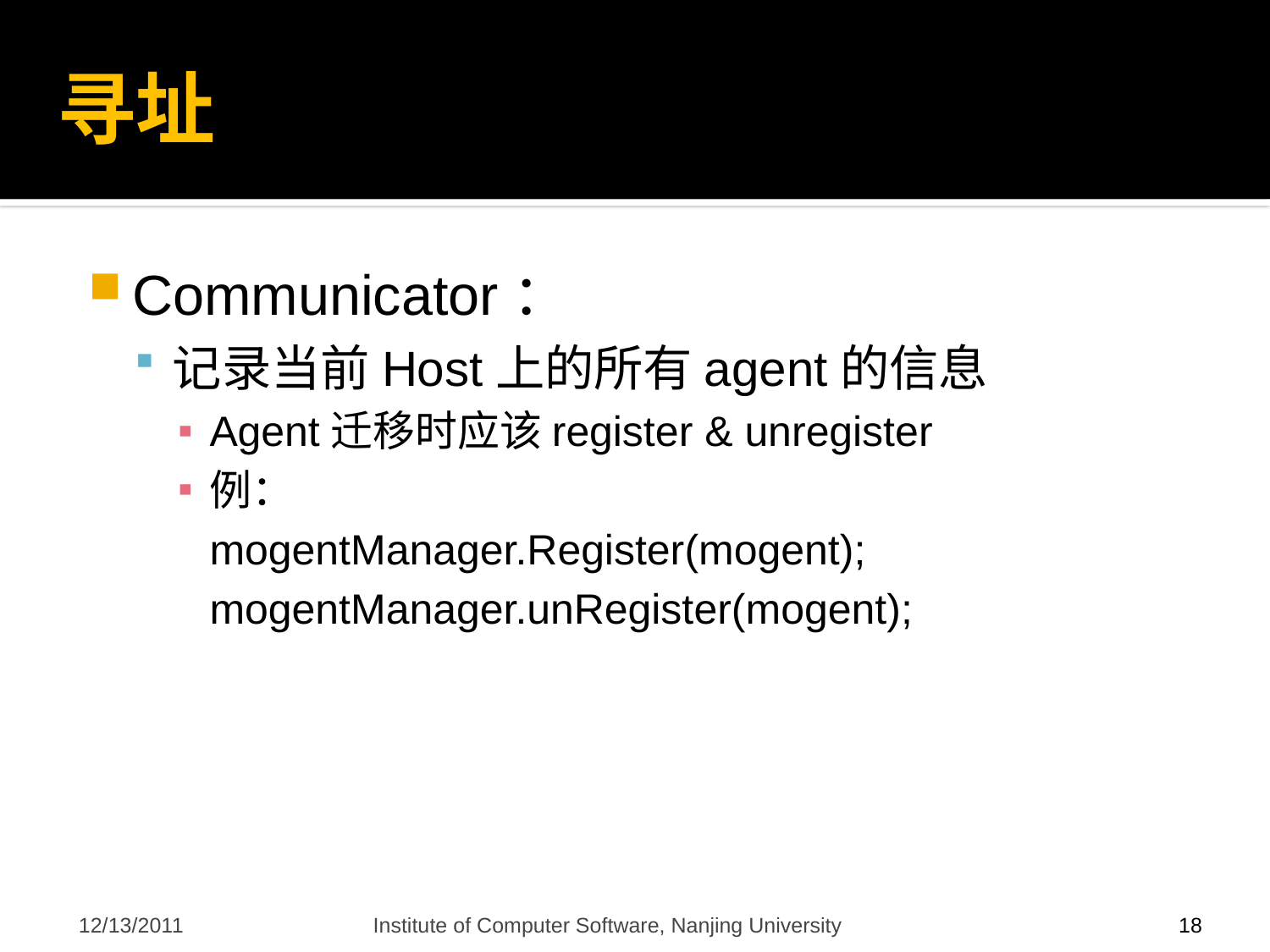

# 寻址
Communicator：
记录当前Host上的所有agent的信息
Agent迁移时应该register & unregister
例：
	mogentManager.Register(mogent);
	mogentManager.unRegister(mogent);
18
12/13/2011
Institute of Computer Software, Nanjing University
18